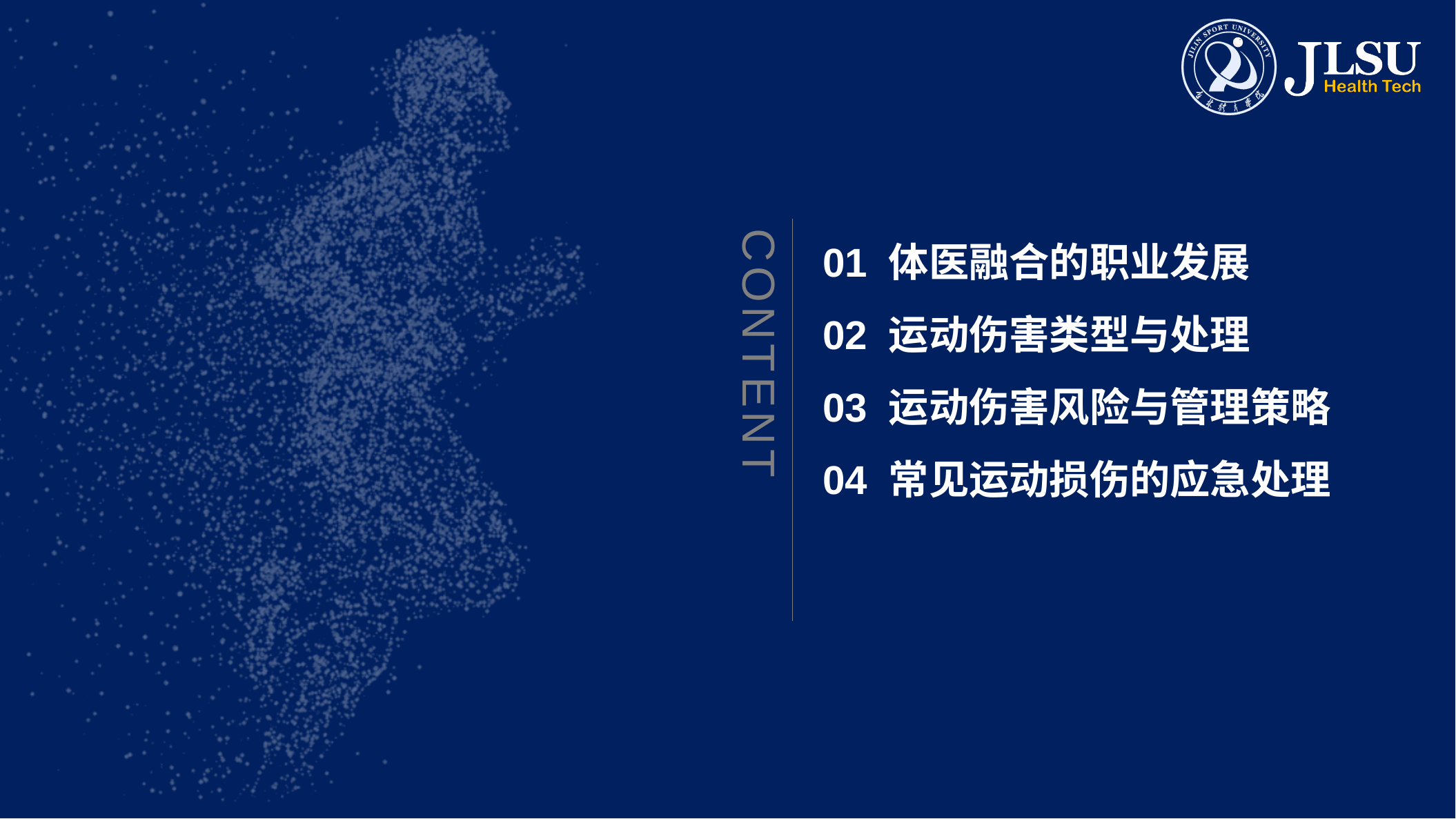

01 体医融合的职业发展
02 运动伤害类型与处理
03 运动伤害风险与管理策略
04 常见运动损伤的应急处理
CONtENT